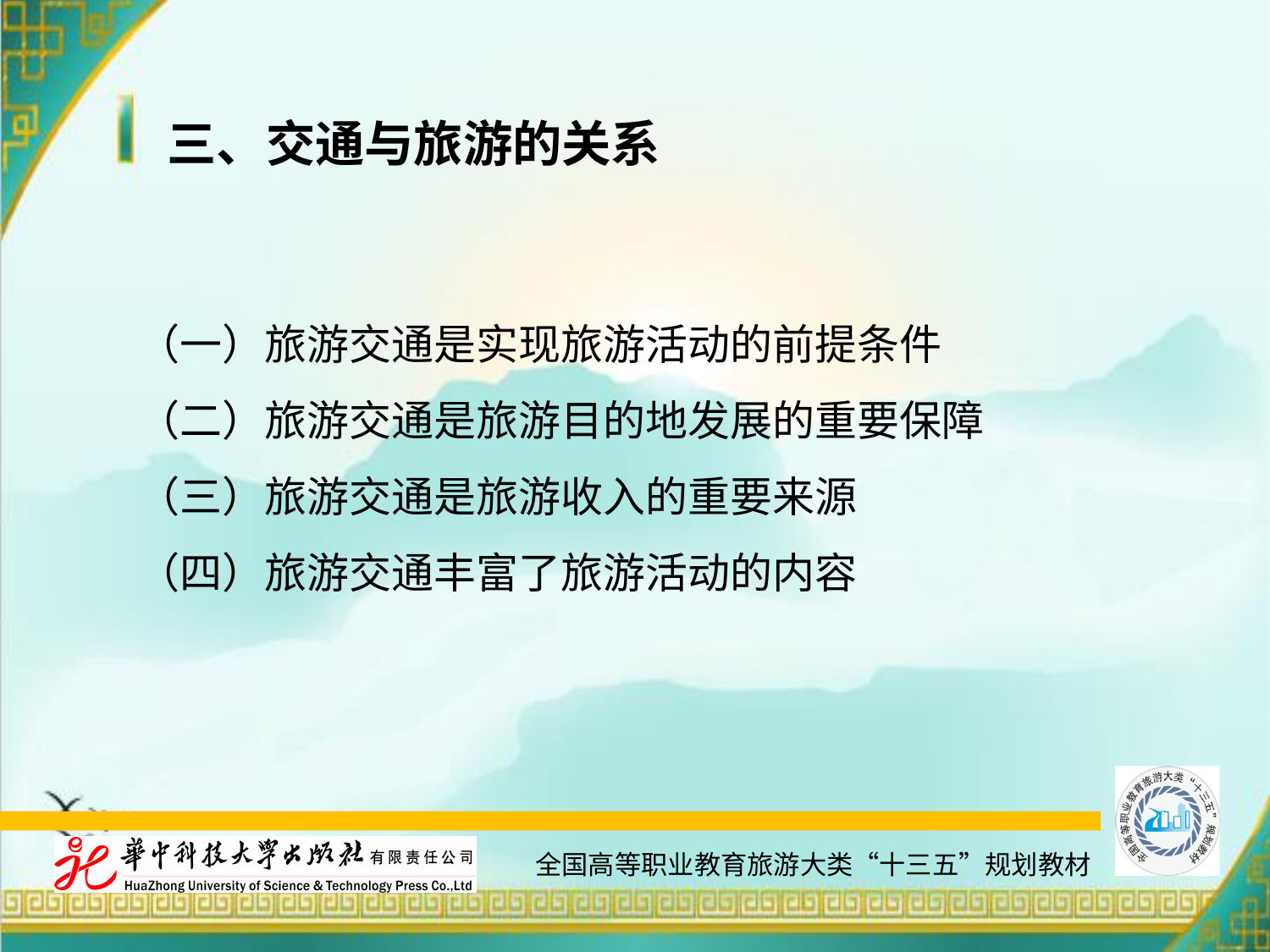

三、交通与旅游的关系
（一）旅游交通是实现旅游活动的前提条件
（二）旅游交通是旅游目的地发展的重要保障
（三）旅游交通是旅游收入的重要来源
（四）旅游交通丰富了旅游活动的内容